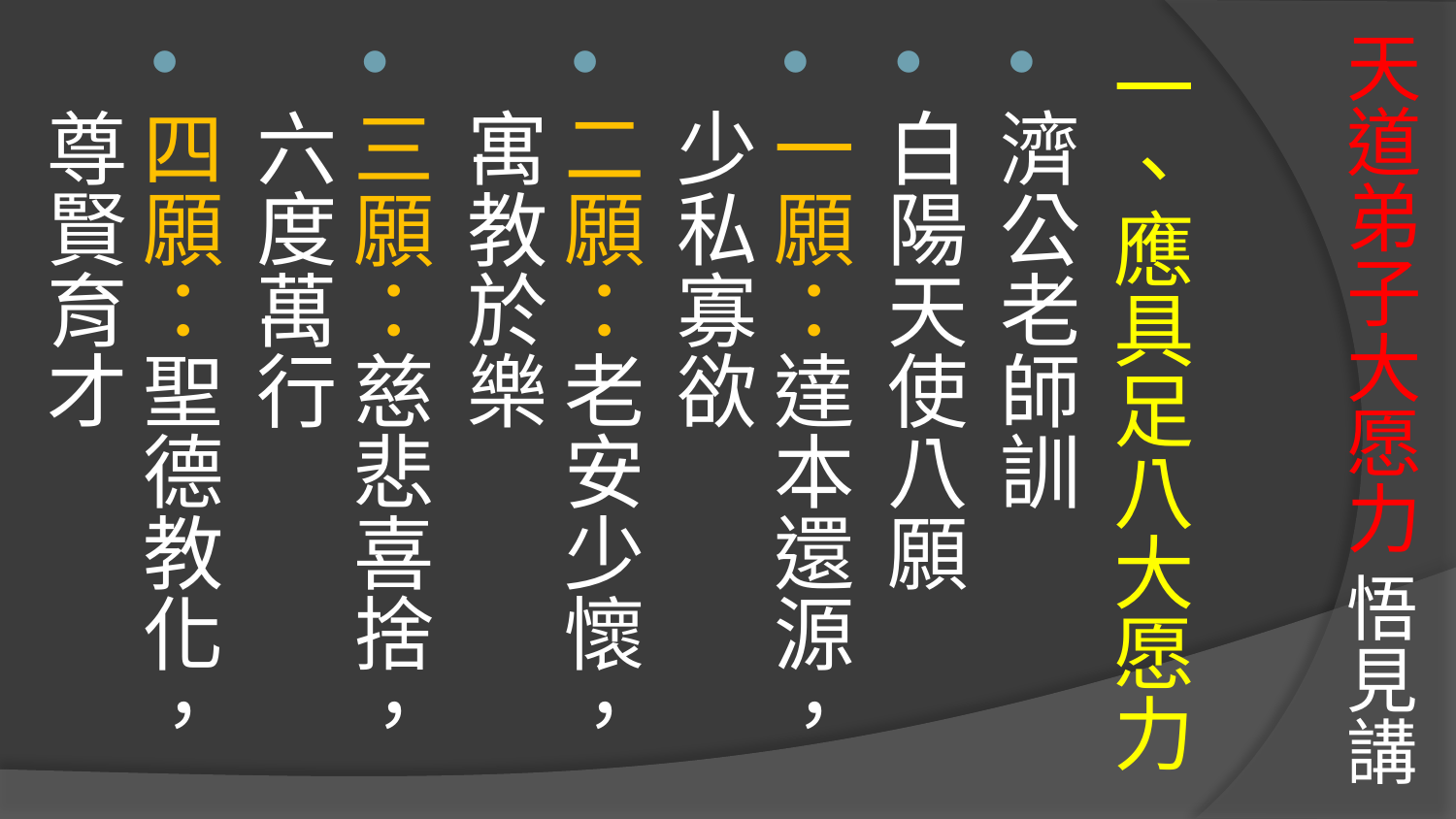

# 天道弟子大愿力 悟見講
一、應具足八大愿力
濟公老師訓
白陽天使八願
一願：達本還源，少私寡欲
二願：老安少懷，寓教於樂
三願：慈悲喜捨，六度萬行
四願：聖德教化，尊賢育才